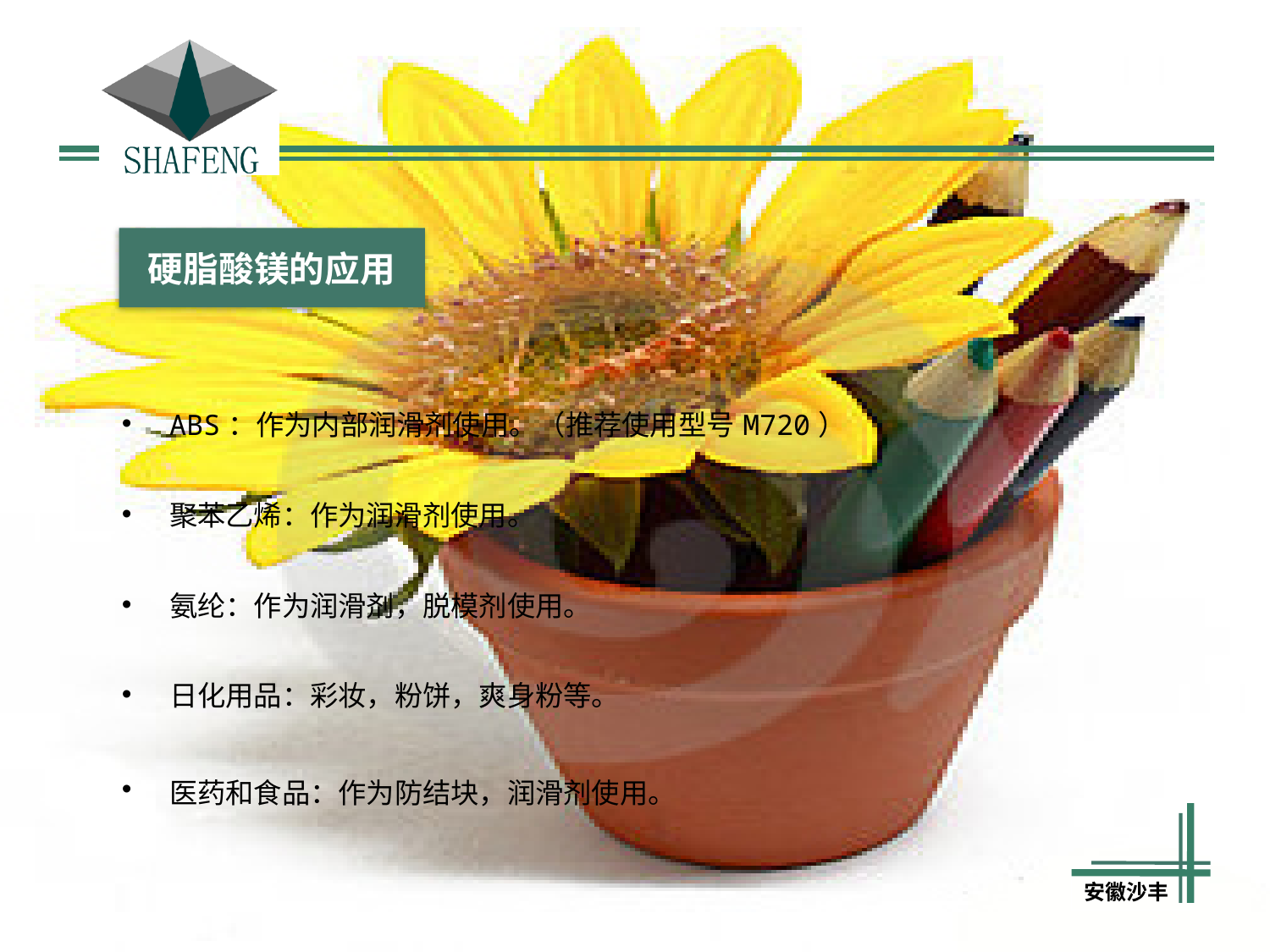

硬脂酸镁的应用
ABS：作为内部润滑剂使用。（推荐使用型号M720）

聚苯乙烯：作为润滑剂使用。

氨纶：作为润滑剂，脱模剂使用。

日化用品：彩妆，粉饼，爽身粉等。

医药和食品：作为防结块，润滑剂使用。

|  |
| --- |